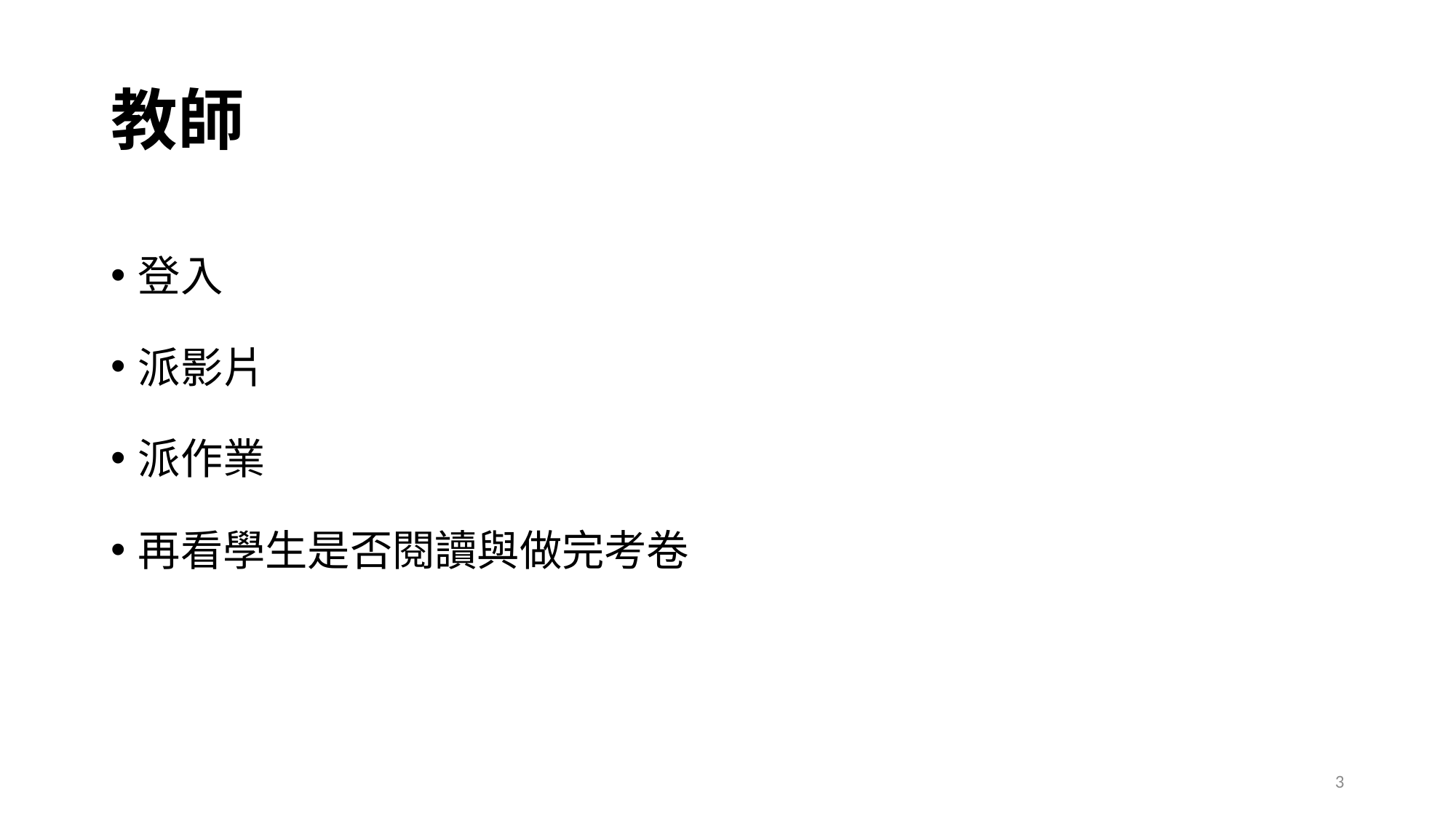

# 教師
登入
派影片
派作業
再看學生是否閱讀與做完考卷
3